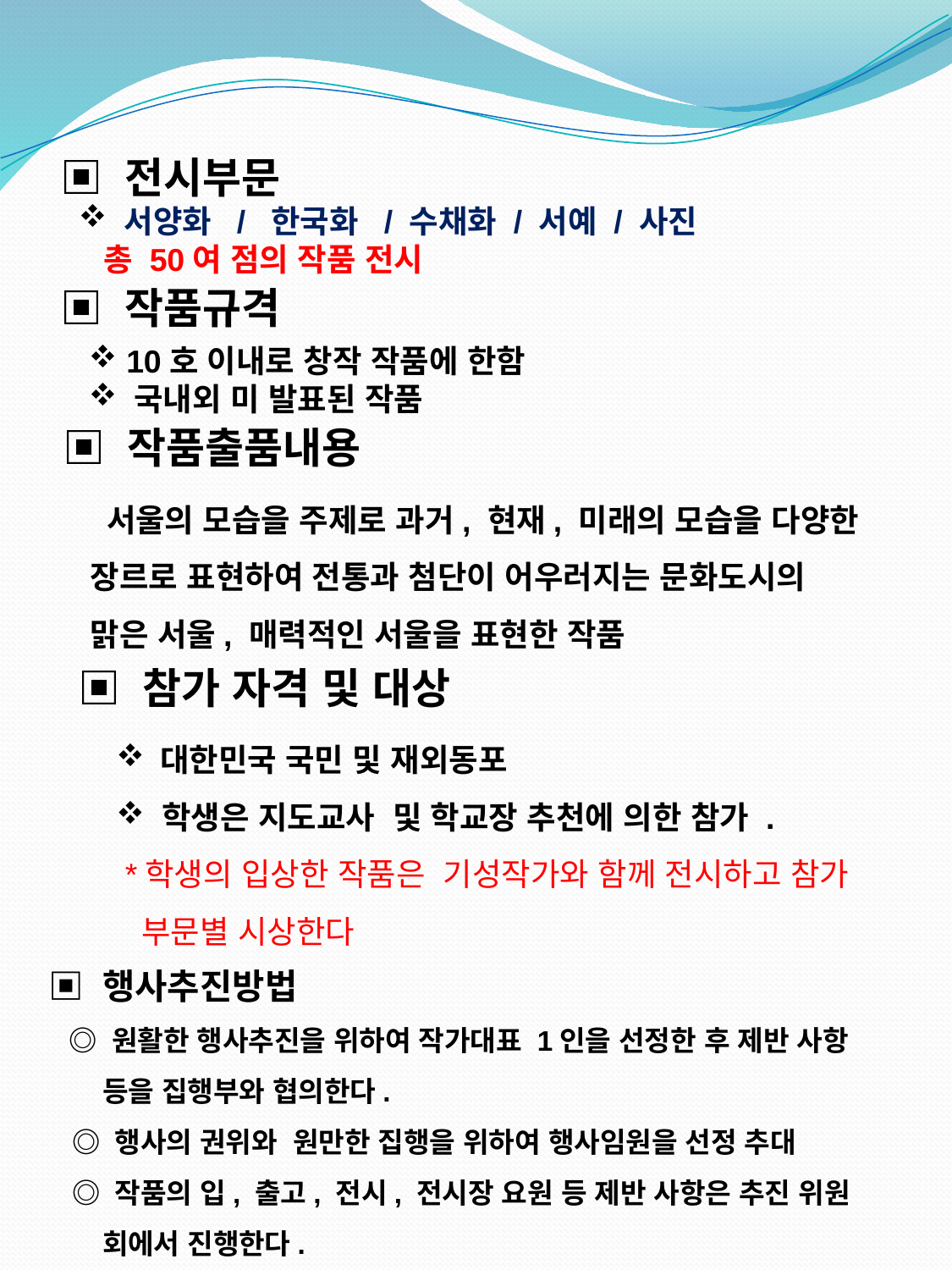

▣ 전시부문
 서양화  /  한국화  / 수채화 / 서예 / 사진
  총 50여 점의 작품 전시

▣ 작품규격
 10호 이내로 창작 작품에 한함
 국내외 미 발표된 작품
▣ 작품출품내용
 서울의 모습을 주제로 과거, 현재, 미래의 모습을 다양한
장르로 표현하여 전통과 첨단이 어우러지는 문화도시의
맑은 서울, 매력적인 서울을 표현한 작품
▣ 참가 자격 및 대상
 대한민국 국민 및 재외동포
 학생은 지도교사  및 학교장 추천에 의한 참가 .
 *학생의 입상한 작품은  기성작가와 함께 전시하고 참가
  부문별 시상한다
▣ 행사추진방법
      ◎ 원활한 행사추진을 위하여 작가대표 1인을 선정한 후 제반 사항
      등을 집행부와 협의한다.
   ◎ 행사의 권위와  원만한 집행을 위하여 행사임원을 선정 추대
   ◎ 작품의 입, 출고, 전시, 전시장 요원 등 제반 사항은 추진 위원
      회에서 진행한다.